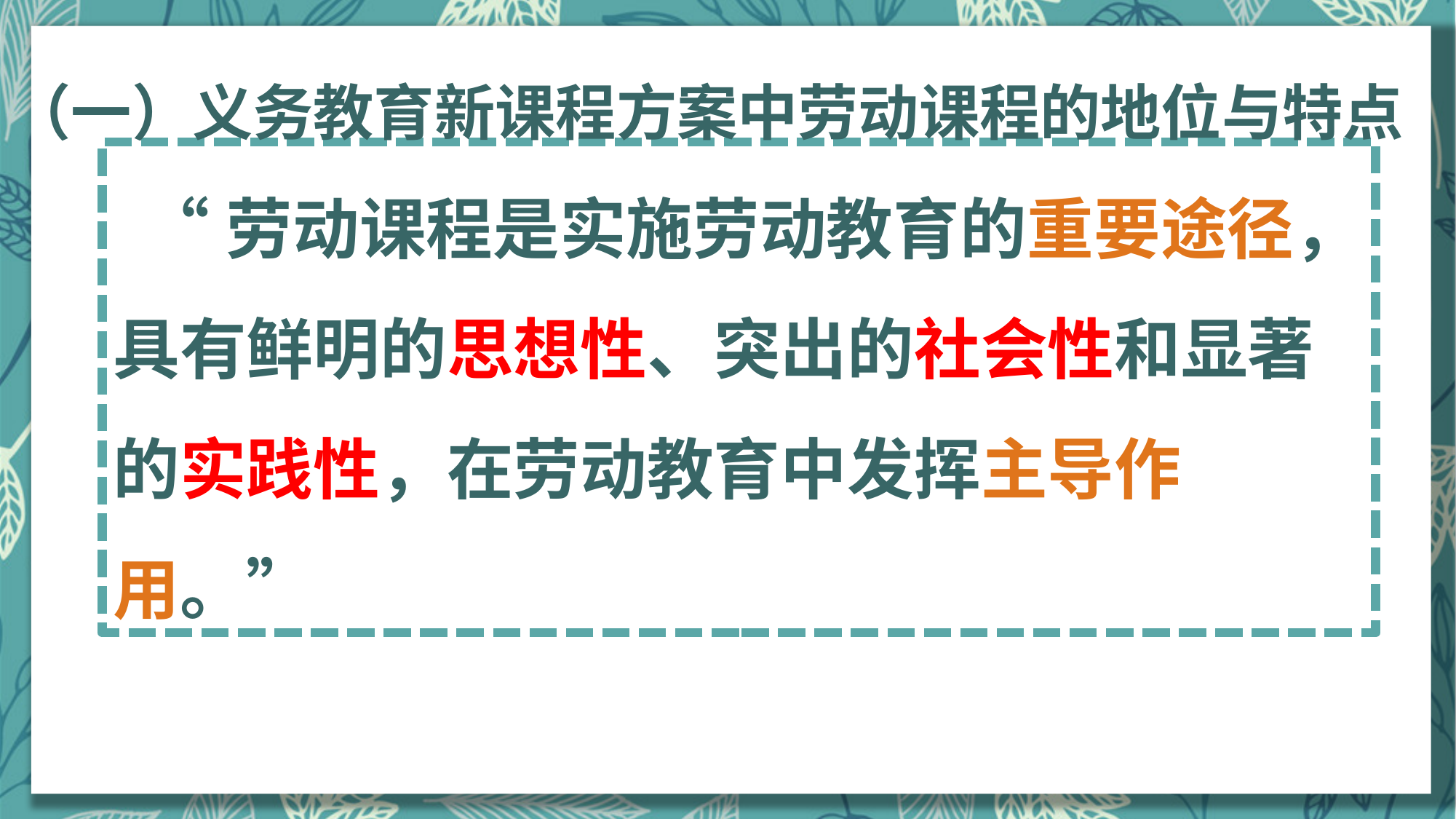

（一）义务教育新课程方案中劳动课程的地位与特点
  “劳动课程是实施劳动教育的重要途径，具有鲜明的思想性、突出的社会性和显著的实践性，在劳动教育中发挥主导作用。”